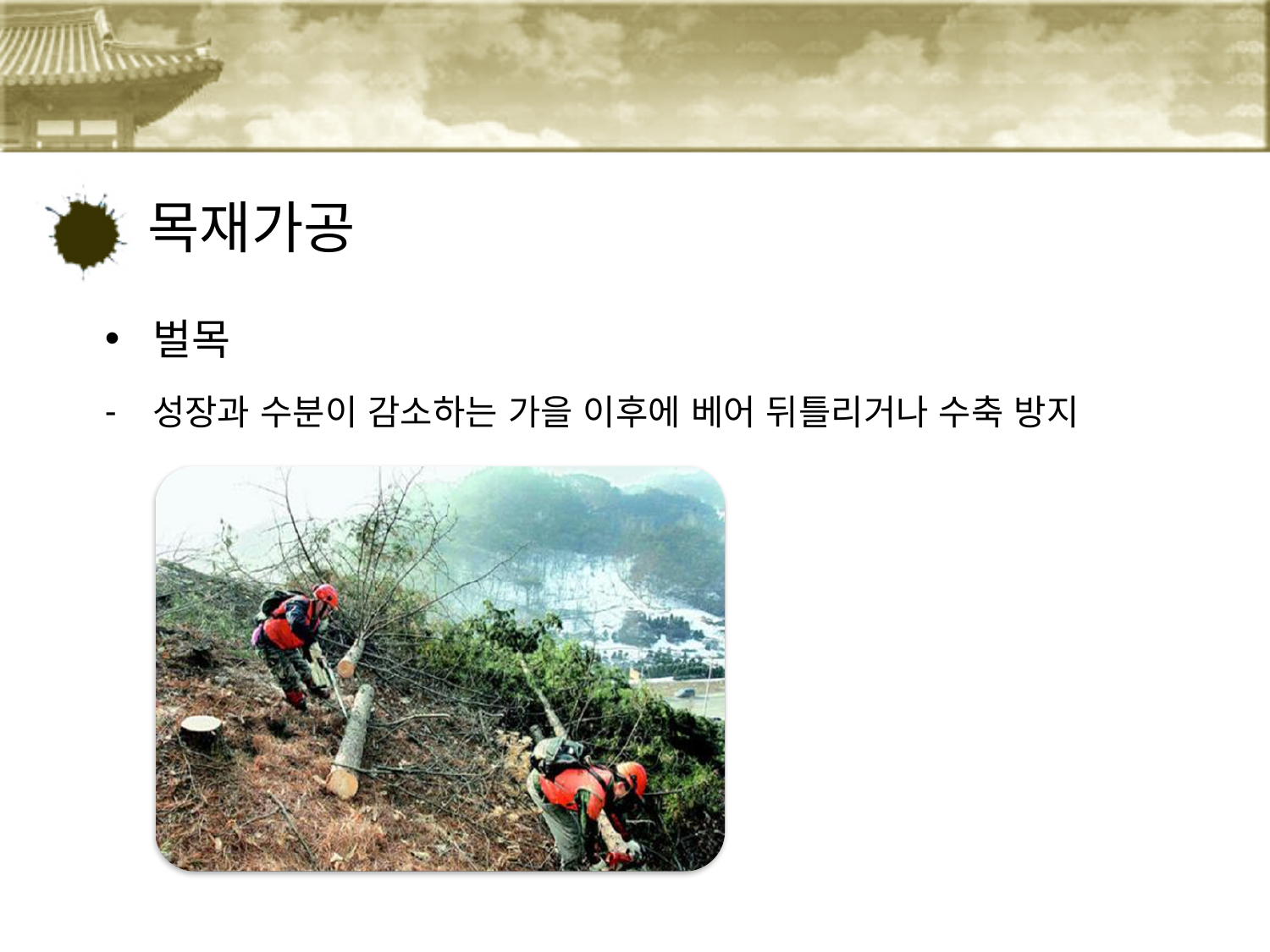

# 목재가공
벌목

성장과 수분이 감소하는 가을 이후에 베어 뒤틀리거나 수축 방지